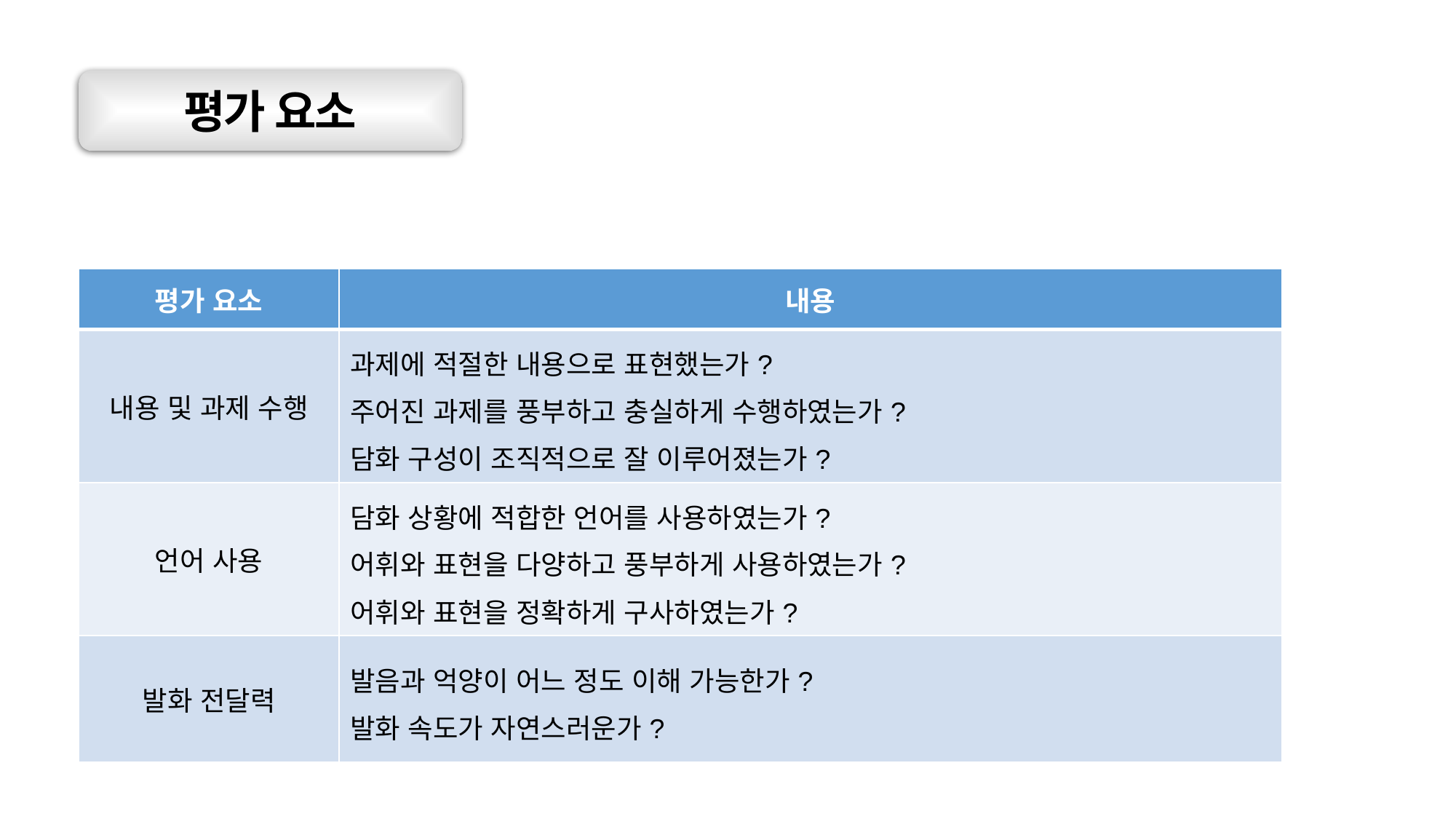

평가 요소
| 평가 요소 | 내용 |
| --- | --- |
| 내용 및 과제 수행 | 과제에 적절한 내용으로 표현했는가? 주어진 과제를 풍부하고 충실하게 수행하였는가? 담화 구성이 조직적으로 잘 이루어졌는가? |
| 언어 사용 | 담화 상황에 적합한 언어를 사용하였는가? 어휘와 표현을 다양하고 풍부하게 사용하였는가? 어휘와 표현을 정확하게 구사하였는가? |
| 발화 전달력 | 발음과 억양이 어느 정도 이해 가능한가? 발화 속도가 자연스러운가? |